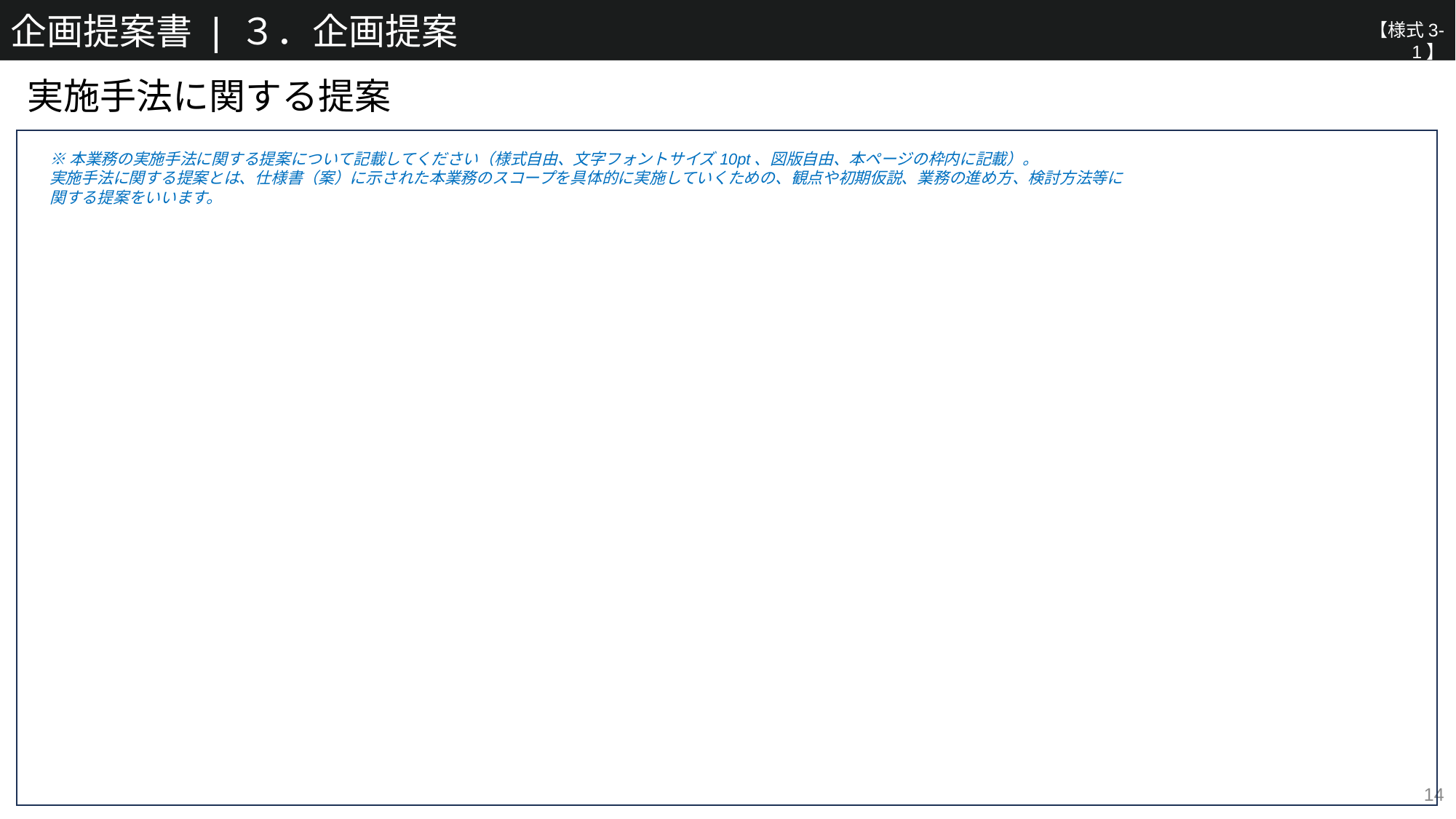

企画提案書 ❘ ３．企画提案
【様式3-1】
実施手法に関する提案

※本業務の実施手法に関する提案について記載してください（様式自由、文字フォントサイズ10pt、図版自由、本ページの枠内に記載）。
実施手法に関する提案とは、仕様書（案）に示された本業務のスコープを具体的に実施していくための、観点や初期仮説、業務の進め方、検討方法等に関する提案をいいます。